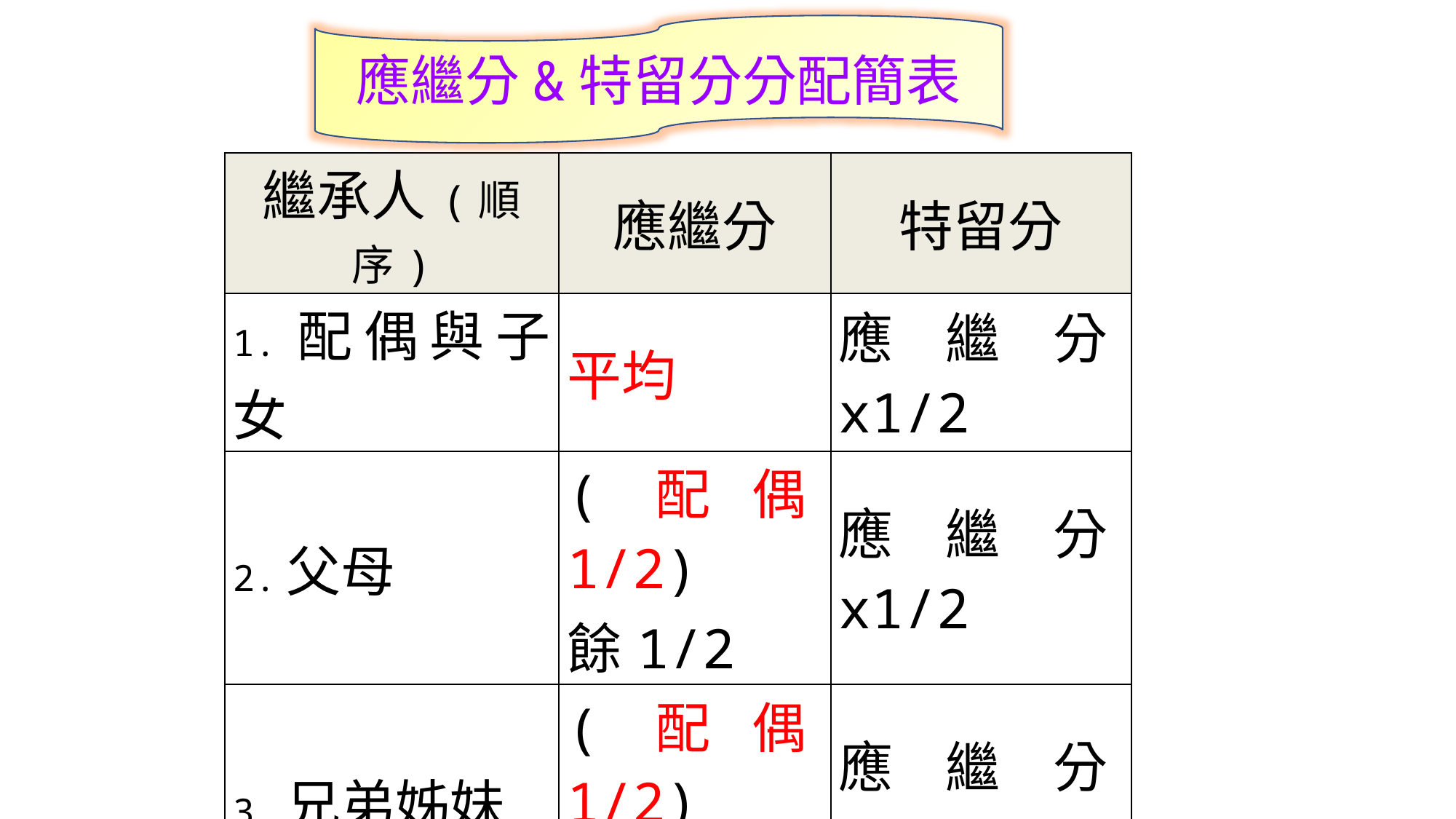

應繼分&特留分分配簡表
| 繼承人(順序) | 應繼分 | 特留分 |
| --- | --- | --- |
| 1.配偶與子女 | 平均 | 應繼分x1/2 |
| 2.父母 | (配偶1/2) 餘1/2 | 應繼分x1/2 |
| 3.兄弟姊妹 | (配偶1/2) 餘1/2 | 應繼分x1/3 |
| 4.祖父母 | (配偶2/3) 餘1/3 | 應繼分x1/3 |